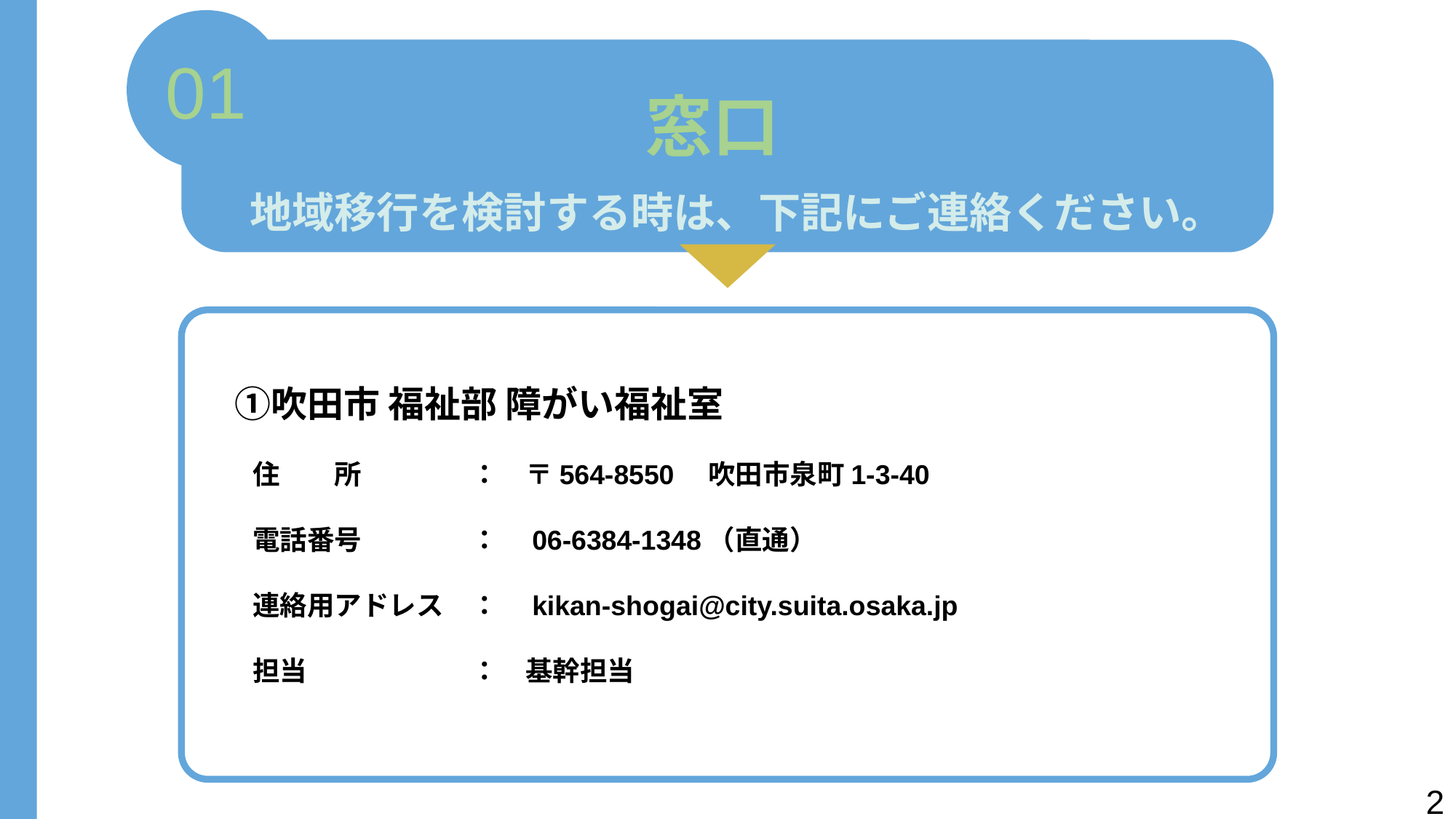

01

窓口
地域移行を検討する時は、下記にご連絡ください。

　①吹田市 福祉部 障がい福祉室
　　
　　住　　所　　　　：　〒564-8550　吹田市泉町1-3-40

　　電話番号　　　　：　06-6384-1348（直通）

　　連絡用アドレス　：　kikan-shogai@city.suita.osaka.jp

　　担当　　　　　　：　基幹担当